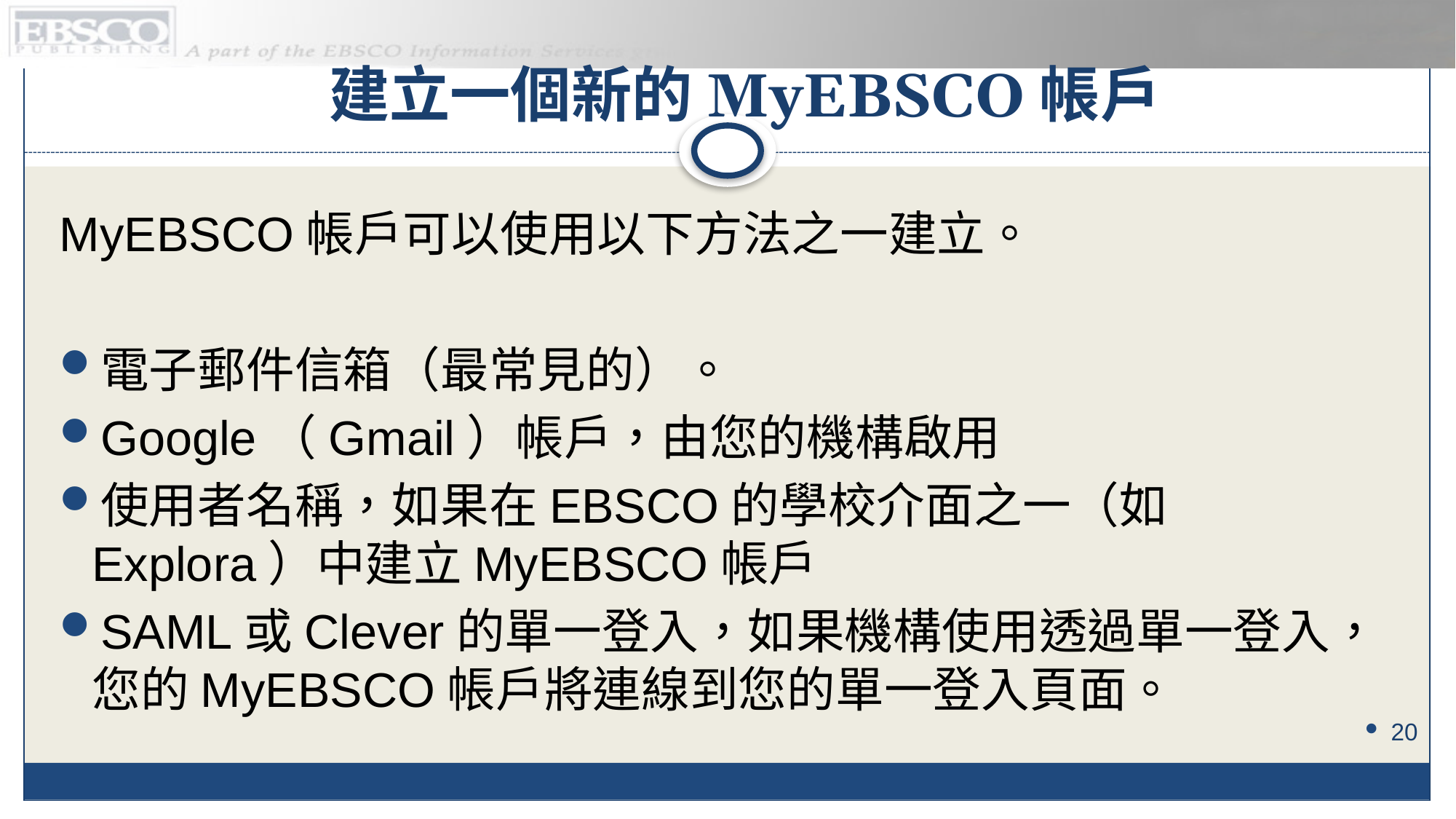

建立一個新的MyEBSCO帳戶
MyEBSCO帳戶可以使用以下方法之一建立。

電子郵件信箱（最常見的）。
Google（Gmail）帳戶，由您的機構啟用
使用者名稱，如果在EBSCO的學校介面之一（如Explora）中建立MyEBSCO帳戶
SAML或Clever的單一登入，如果機構使用透過單一登入，您的MyEBSCO帳戶將連線到您的單一登入頁面。
20